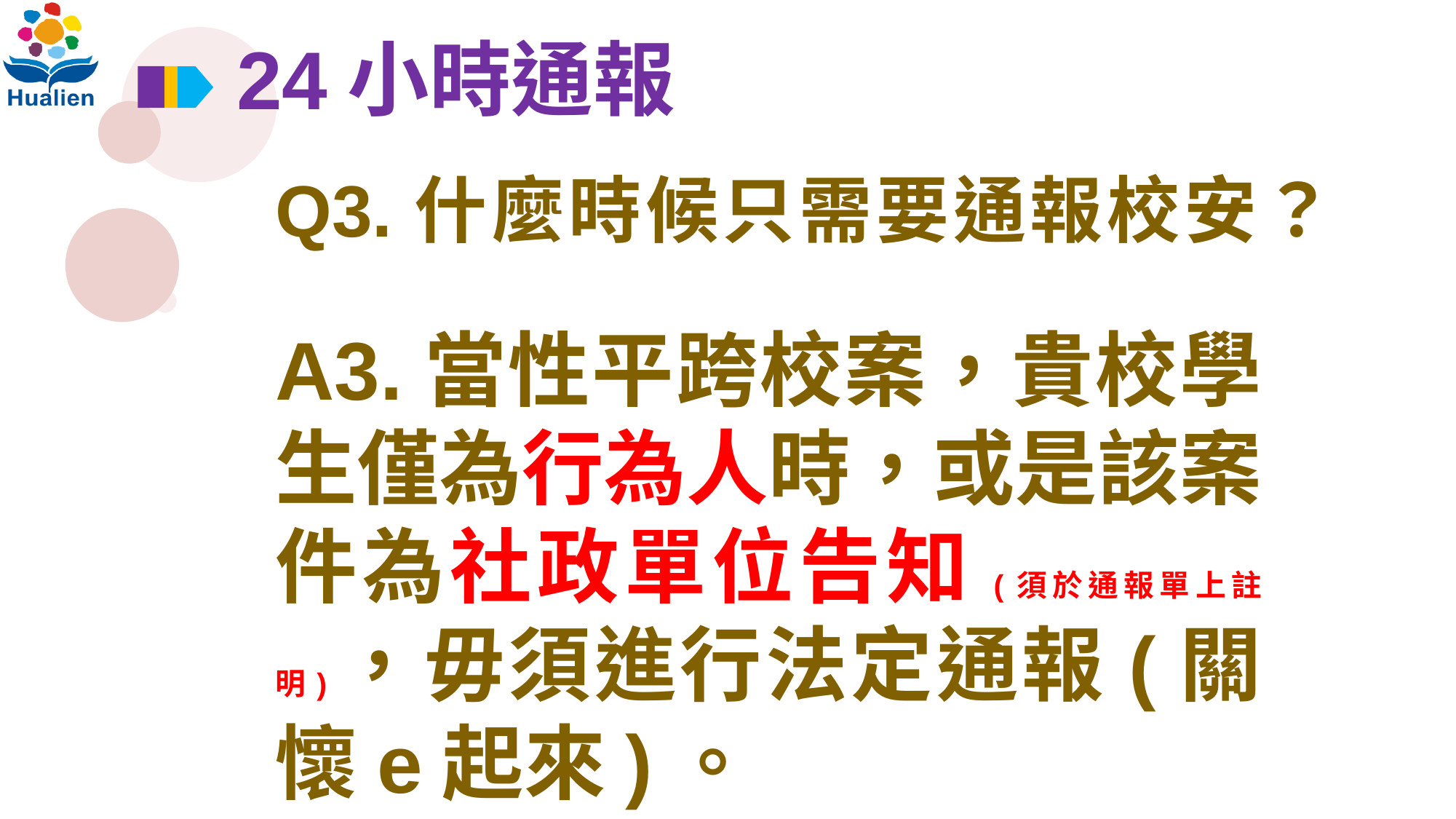

24小時通報

Q3.什麼時候只需要通報校安？

A3.當性平跨校案，貴校學生僅為行為人時，或是該案件為社政單位告知(須於通報單上註明)，毋須進行法定通報 (關懷e起來)。